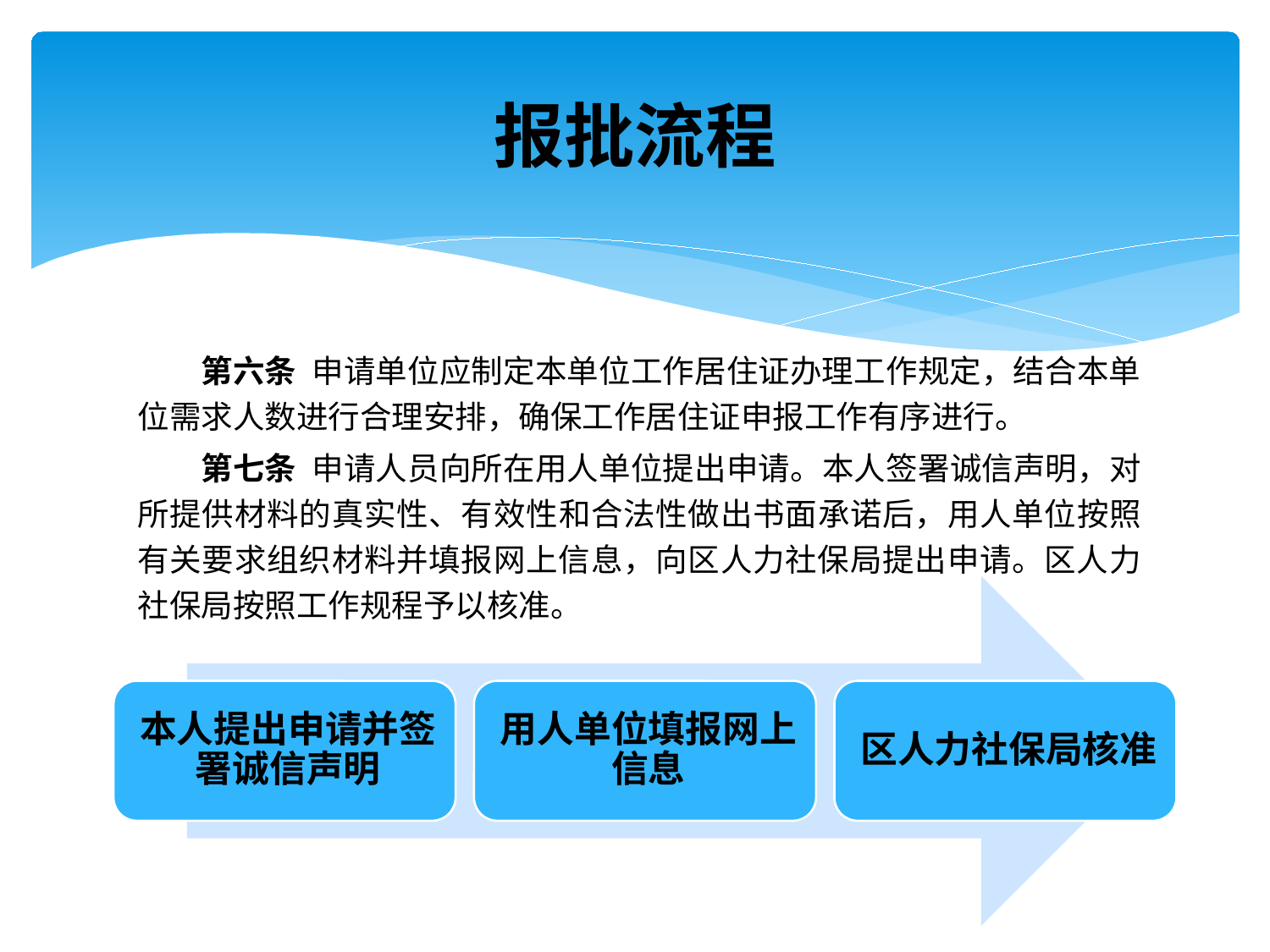

# 报批流程
第六条  申请单位应制定本单位工作居住证办理工作规定，结合本单位需求人数进行合理安排，确保工作居住证申报工作有序进行。
第七条  申请人员向所在用人单位提出申请。本人签署诚信声明，对所提供材料的真实性、有效性和合法性做出书面承诺后，用人单位按照有关要求组织材料并填报网上信息，向区人力社保局提出申请。区人力社保局按照工作规程予以核准。
本人提出申请并签署诚信声明
用人单位填报网上信息
区人力社保局核准